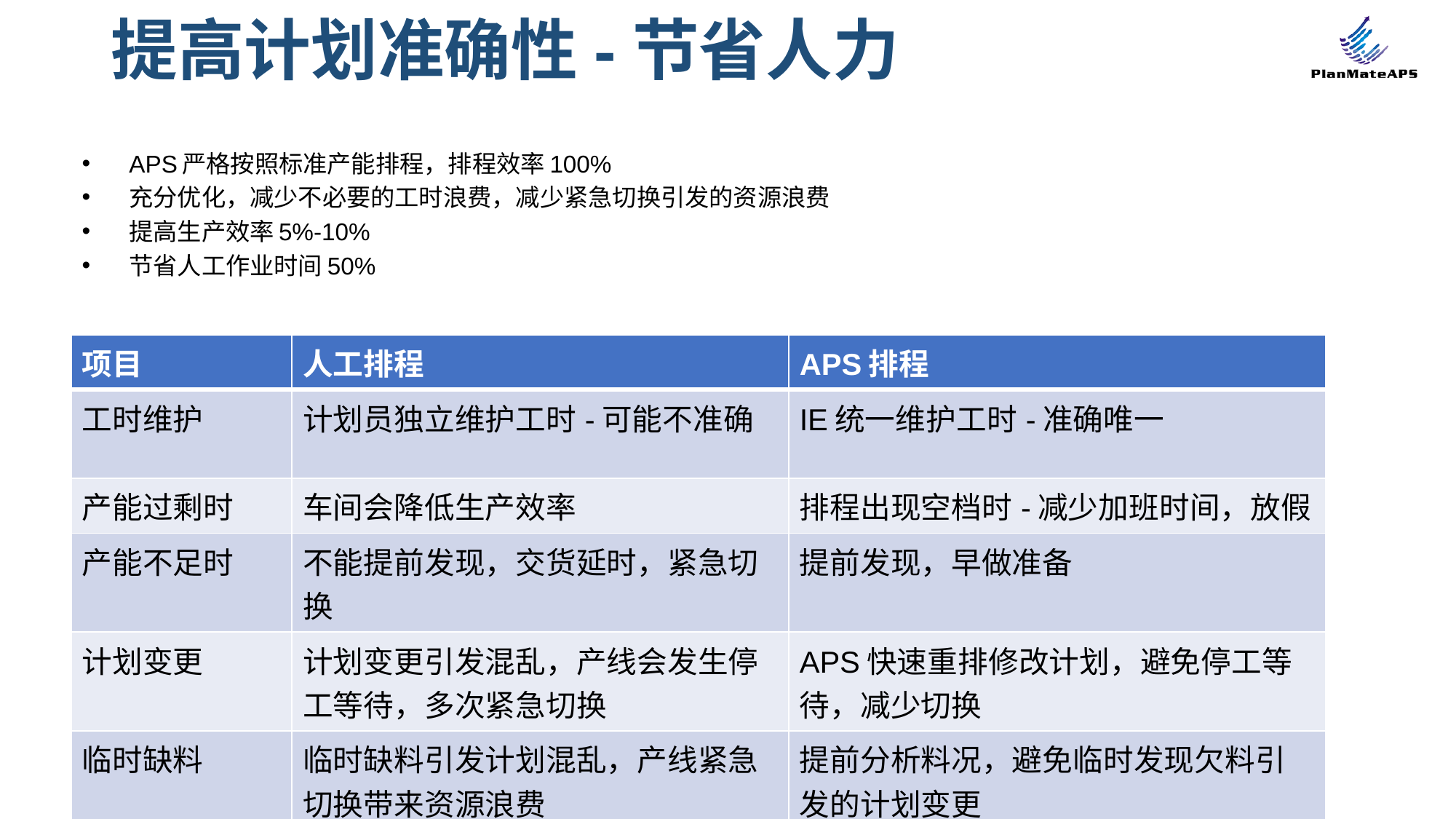

# 提高计划准确性-节省人力
APS严格按照标准产能排程，排程效率100%
充分优化，减少不必要的工时浪费，减少紧急切换引发的资源浪费
提高生产效率5%-10%
节省人工作业时间50%

| 项目 | 人工排程 | APS排程 |
| --- | --- | --- |
| 工时维护 | 计划员独立维护工时-可能不准确 | IE统一维护工时-准确唯一 |
| 产能过剩时 | 车间会降低生产效率 | 排程出现空档时-减少加班时间，放假 |
| 产能不足时 | 不能提前发现，交货延时，紧急切换 | 提前发现，早做准备 |
| 计划变更 | 计划变更引发混乱，产线会发生停工等待，多次紧急切换 | APS快速重排修改计划，避免停工等待，减少切换 |
| 临时缺料 | 临时缺料引发计划混乱，产线紧急切换带来资源浪费 | 提前分析料况，避免临时发现欠料引发的计划变更 |